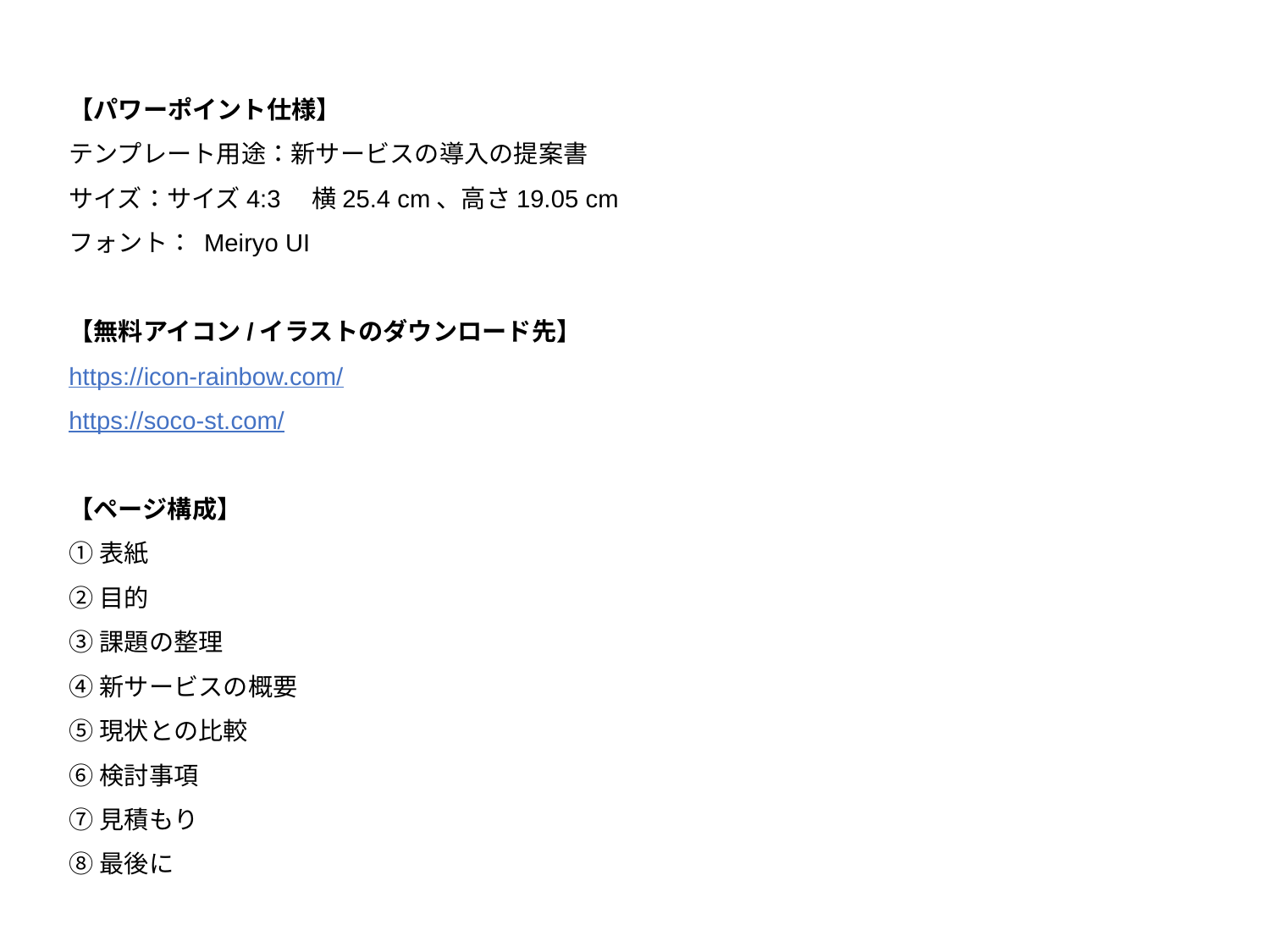

【パワーポイント仕様】
テンプレート用途：新サービスの導入の提案書
サイズ：サイズ4:3　横25.4 cm、高さ19.05 cm
フォント： Meiryo UI

【無料アイコン/イラストのダウンロード先】
https://icon-rainbow.com/
https://soco-st.com/

【ページ構成】
①表紙
②目的
③課題の整理
④新サービスの概要
⑤現状との比較
⑥検討事項
⑦見積もり
⑧最後に